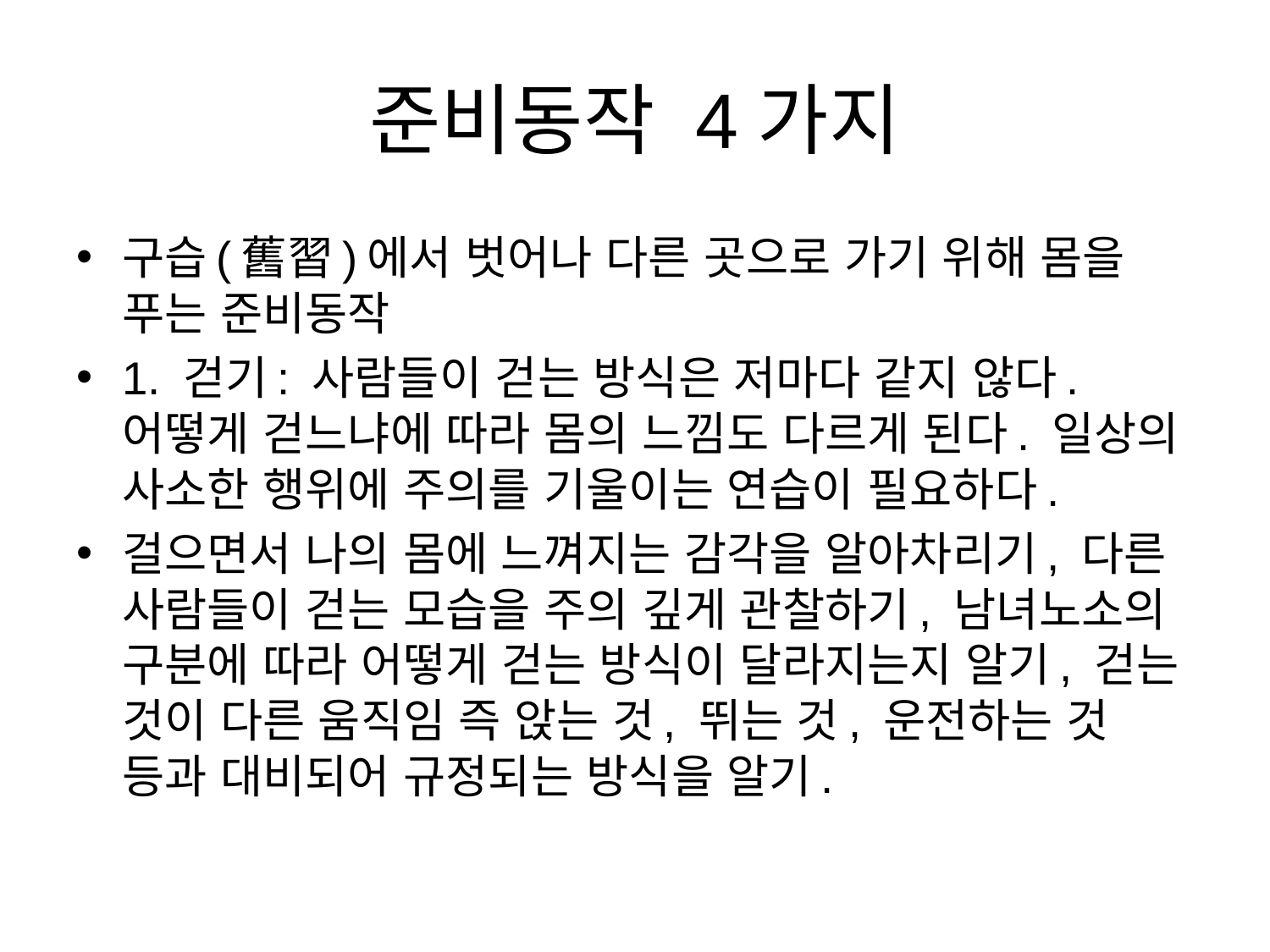

# 준비동작 4가지
구습(舊習)에서 벗어나 다른 곳으로 가기 위해 몸을 푸는 준비동작
1. 걷기: 사람들이 걷는 방식은 저마다 같지 않다. 어떻게 걷느냐에 따라 몸의 느낌도 다르게 된다. 일상의 사소한 행위에 주의를 기울이는 연습이 필요하다.
걸으면서 나의 몸에 느껴지는 감각을 알아차리기, 다른 사람들이 걷는 모습을 주의 깊게 관찰하기, 남녀노소의 구분에 따라 어떻게 걷는 방식이 달라지는지 알기, 걷는 것이 다른 움직임 즉 앉는 것, 뛰는 것, 운전하는 것 등과 대비되어 규정되는 방식을 알기.